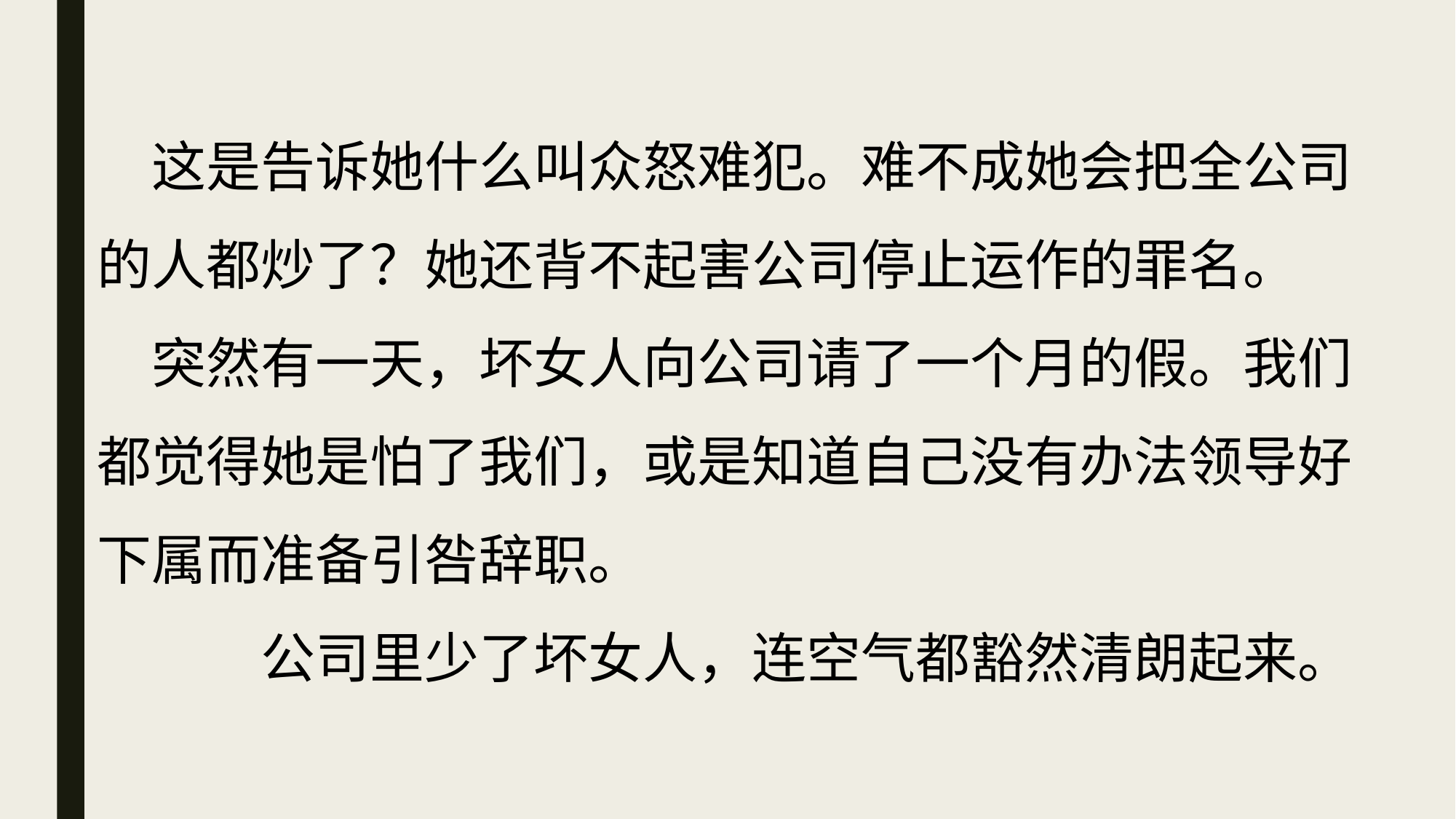

这是告诉她什么叫众怒难犯。难不成她会把全公司的人都炒了？她还背不起害公司停止运作的罪名。
突然有一天，坏女人向公司请了一个月的假。我们都觉得她是怕了我们，或是知道自己没有办法领导好下属而准备引咎辞职。
　　公司里少了坏女人，连空气都豁然清朗起来。